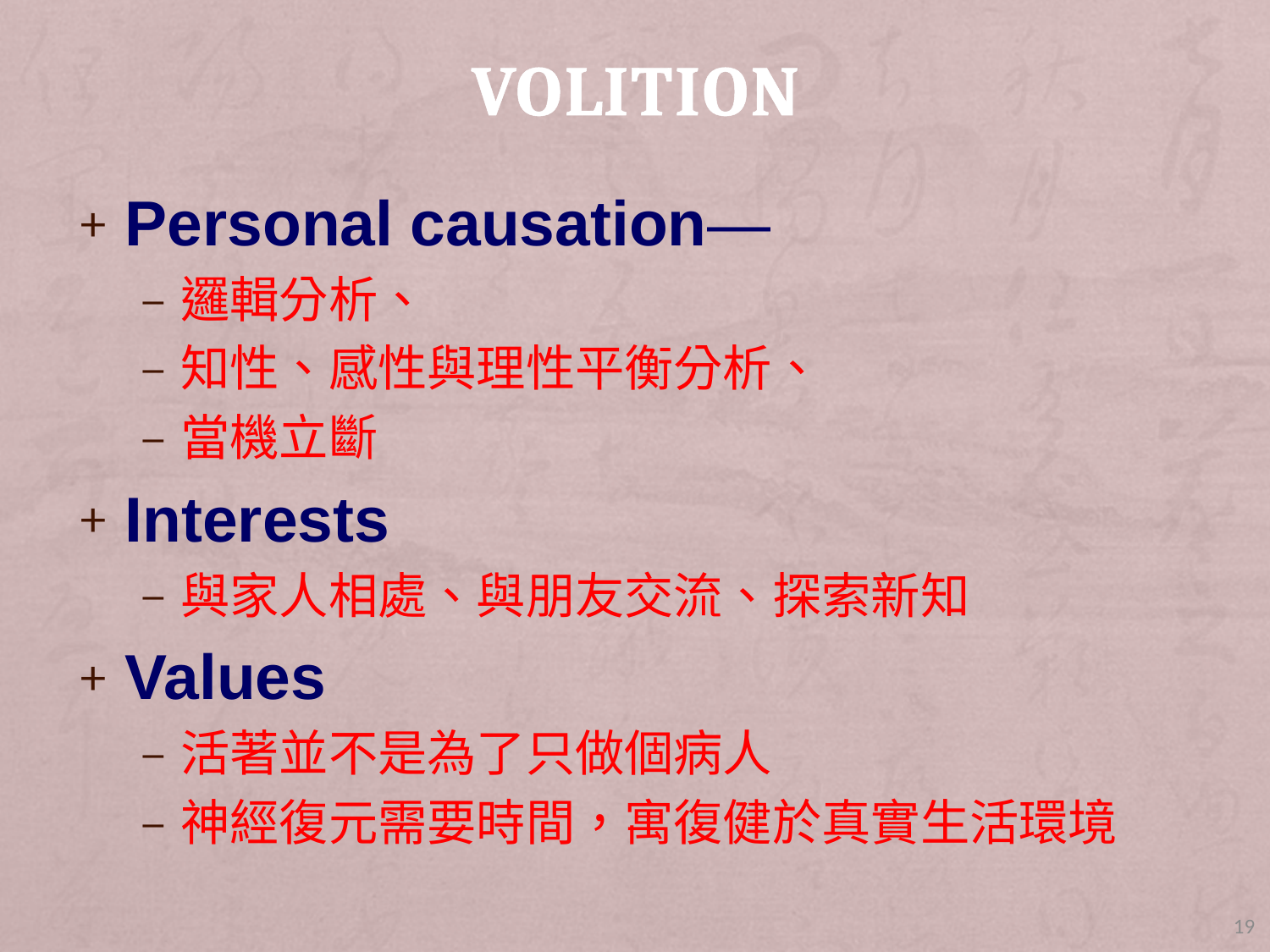

# Volition
Personal causation—
邏輯分析、
知性、感性與理性平衡分析、
當機立斷
Interests
與家人相處、與朋友交流、探索新知
Values
活著並不是為了只做個病人
神經復元需要時間，寓復健於真實生活環境
19